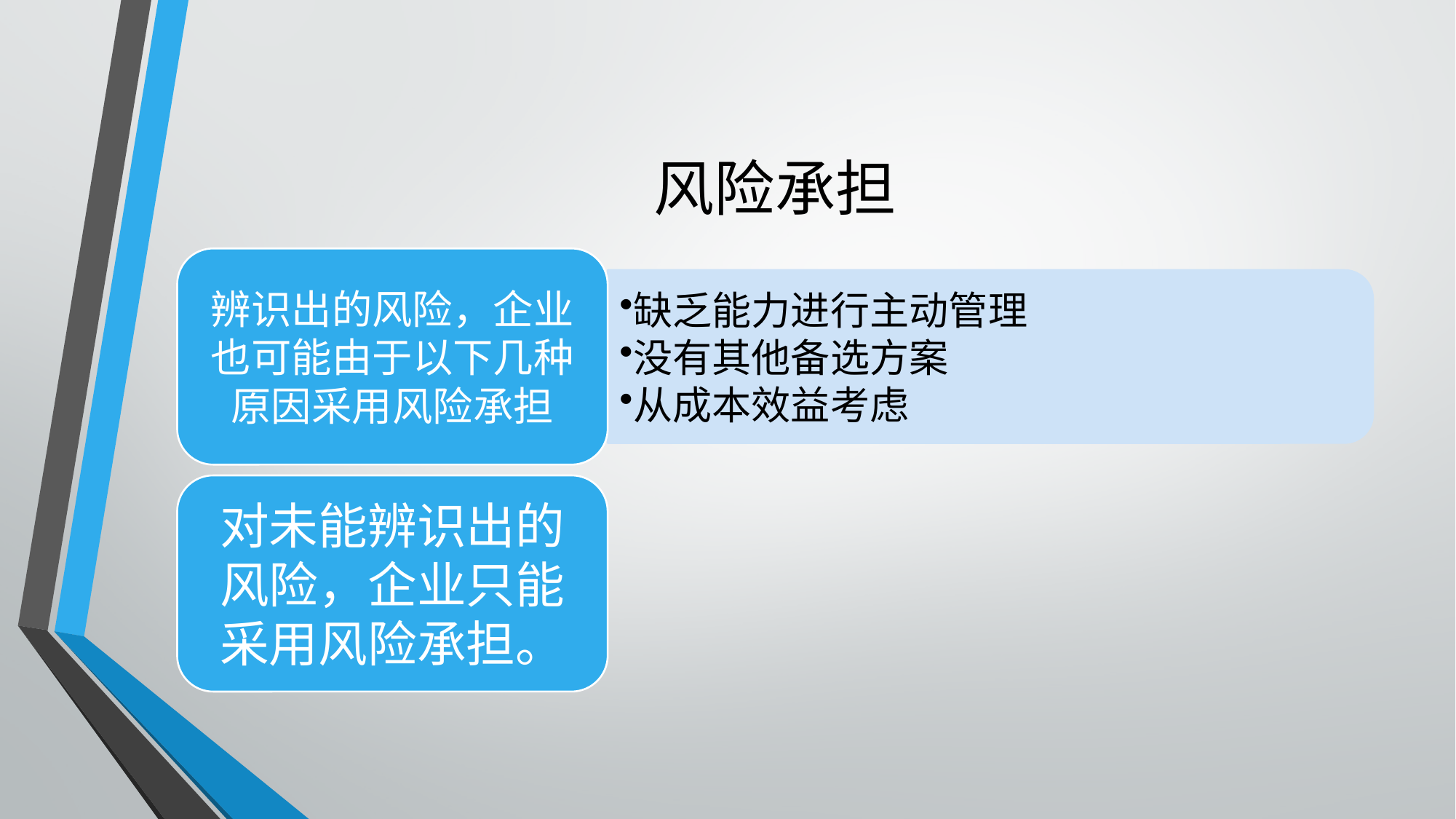

# 风险承担
辨识出的风险，企业也可能由于以下几种原因采用风险承担
缺乏能力进行主动管理
对未能辨识出的风险，企业只能采用风险承担。
没有其他备选方案
从成本效益考虑